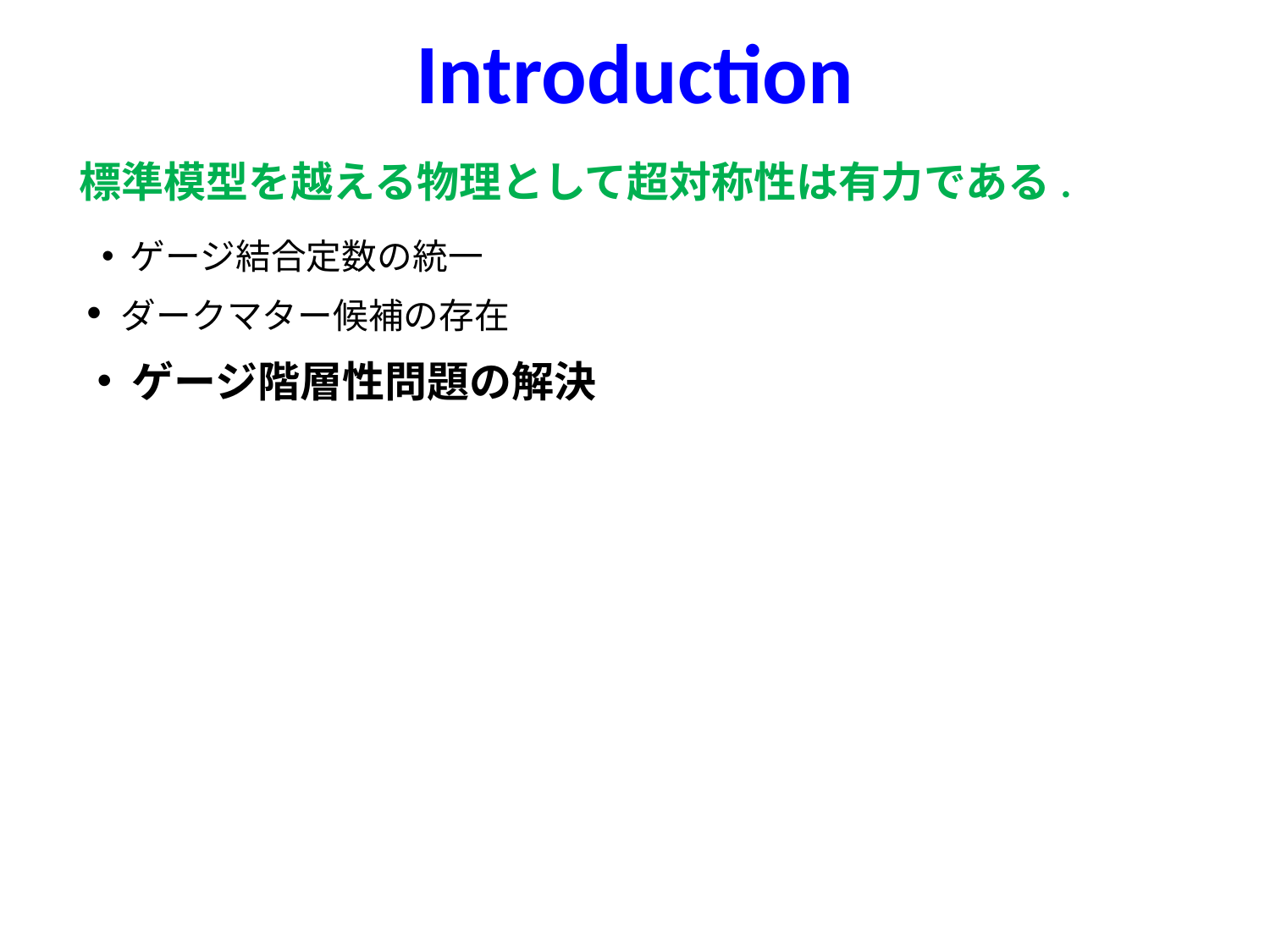

# Introduction
標準模型を越える物理として超対称性は有力である.
 ゲージ結合定数の統一
 ダークマター候補の存在
 ゲージ階層性問題の解決